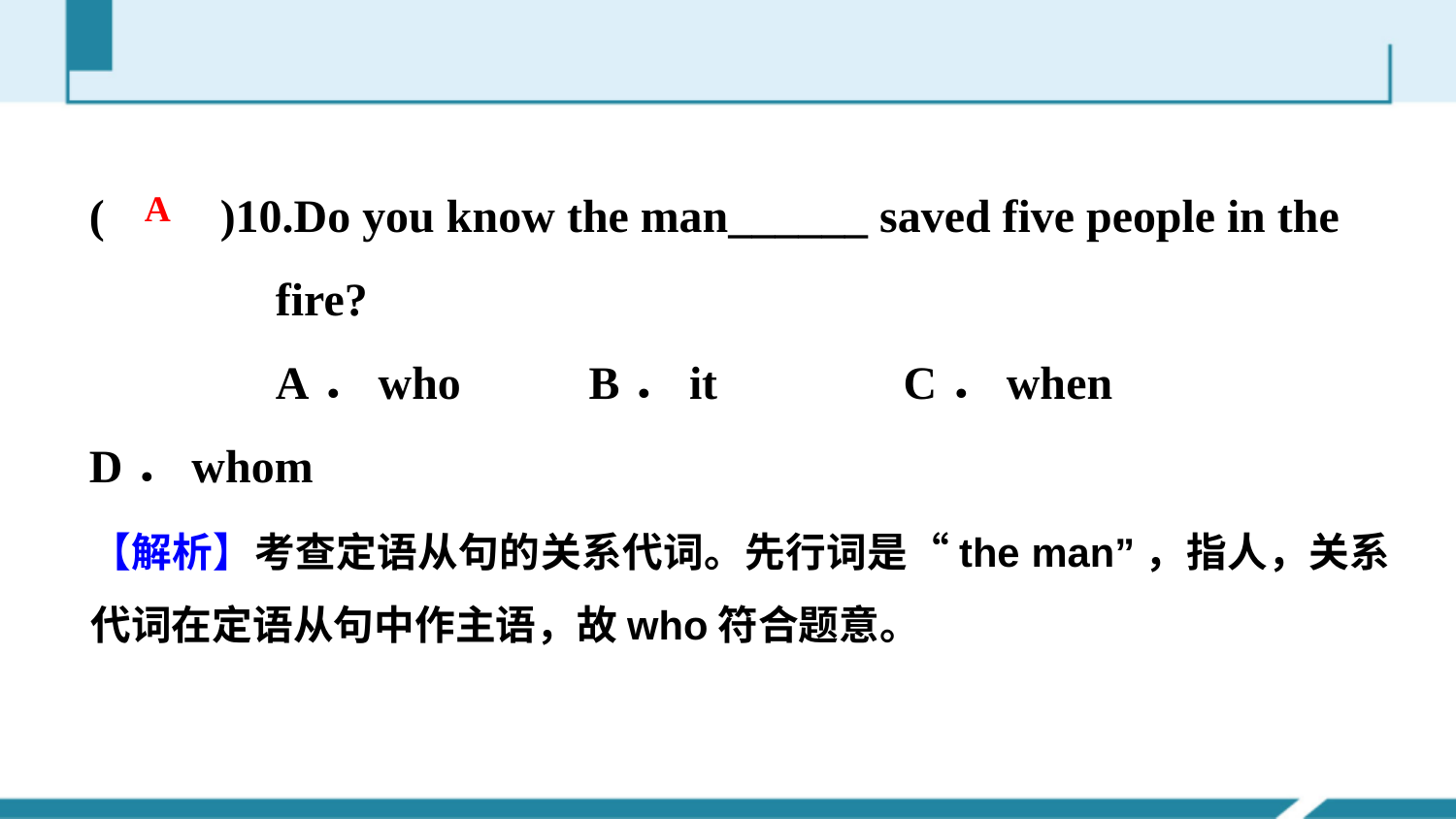

(　　)10.Do you know the man______ saved five people in the
                fire?
                A．who           B．it                C．when          D．whom
A
【解析】考查定语从句的关系代词。先行词是“the man”，指人，关系代词在定语从句中作主语，故who符合题意。